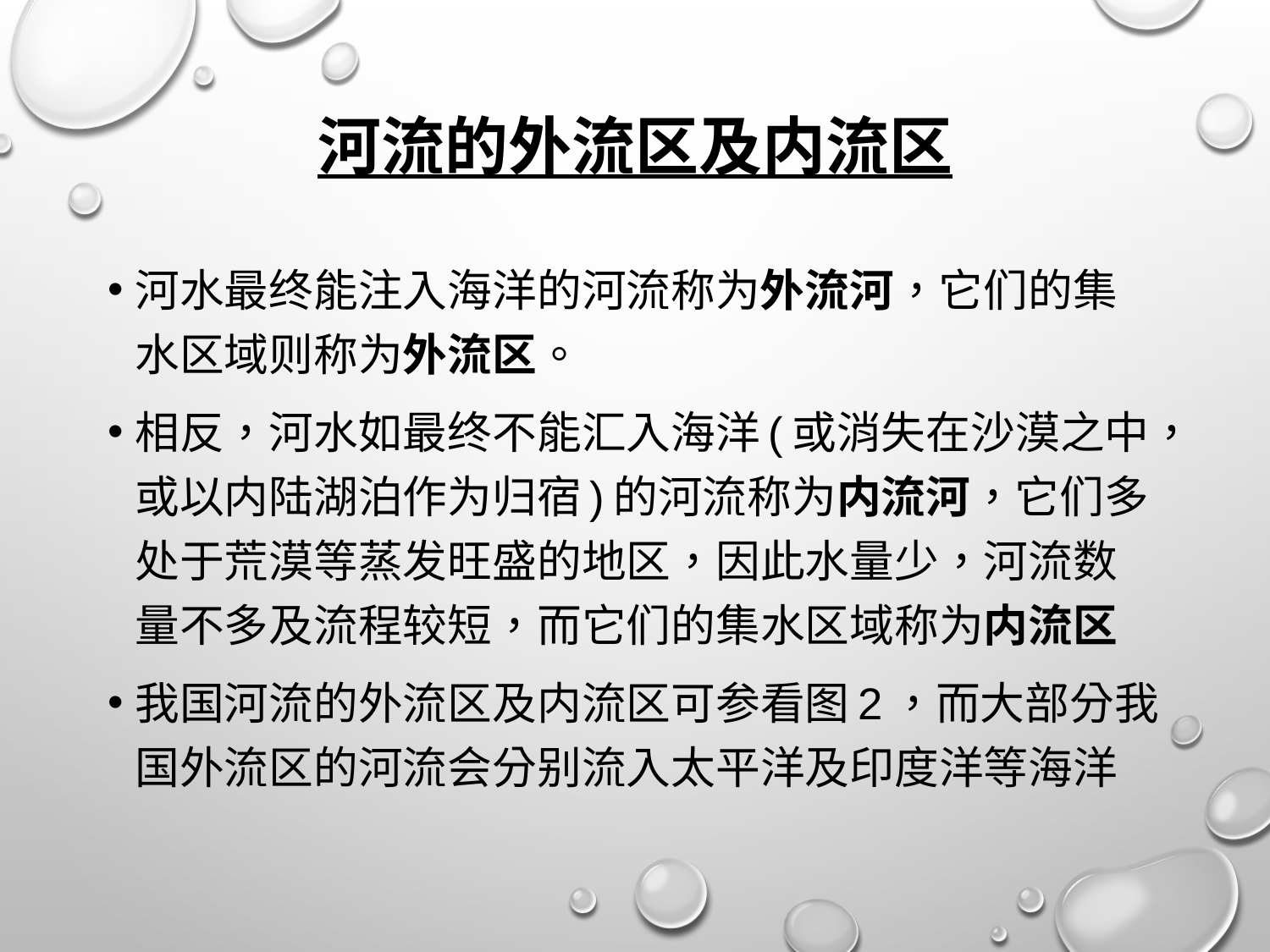

# 河流的外流区及内流区
河水最终能注入海洋的河流称为外流河，它们的集水区域则称为外流区。
相反，河水如最终不能汇入海洋(或消失在沙漠之中，或以内陆湖泊作为归宿)的河流称为内流河，它们多处于荒漠等蒸发旺盛的地区，因此水量少，河流数量不多及流程较短，而它们的集水区域称为内流区
我国河流的外流区及内流区可参看图2，而大部分我国外流区的河流会分别流入太平洋及印度洋等海洋